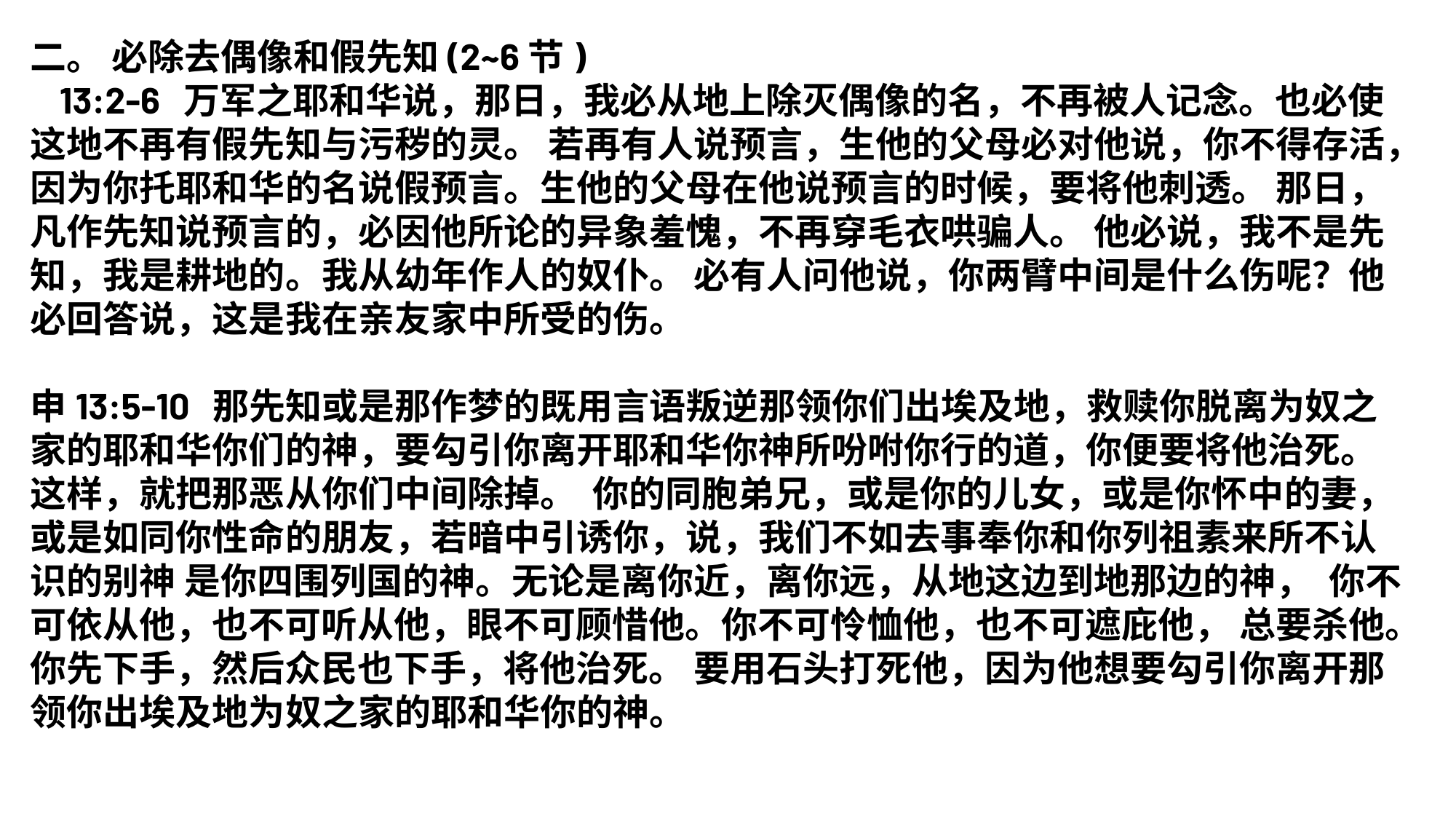

二。 必除去偶像和假先知(2~6节)
    13:2-6  万军之耶和华说，那日，我必从地上除灭偶像的名，不再被人记念。也必使这地不再有假先知与污秽的灵。 若再有人说预言，生他的父母必对他说，你不得存活，因为你托耶和华的名说假预言。生他的父母在他说预言的时候，要将他刺透。 那日，凡作先知说预言的，必因他所论的异象羞愧，不再穿毛衣哄骗人。 他必说，我不是先知，我是耕地的。我从幼年作人的奴仆。 必有人问他说，你两臂中间是什么伤呢？他必回答说，这是我在亲友家中所受的伤。

申13:5-10  那先知或是那作梦的既用言语叛逆那领你们出埃及地，救赎你脱离为奴之家的耶和华你们的神，要勾引你离开耶和华你神所吩咐你行的道，你便要将他治死。这样，就把那恶从你们中间除掉。  你的同胞弟兄，或是你的儿女，或是你怀中的妻，或是如同你性命的朋友，若暗中引诱你，说，我们不如去事奉你和你列祖素来所不认识的别神 是你四围列国的神。无论是离你近，离你远，从地这边到地那边的神，  你不可依从他，也不可听从他，眼不可顾惜他。你不可怜恤他，也不可遮庇他， 总要杀他。你先下手，然后众民也下手，将他治死。 要用石头打死他，因为他想要勾引你离开那领你出埃及地为奴之家的耶和华你的神。